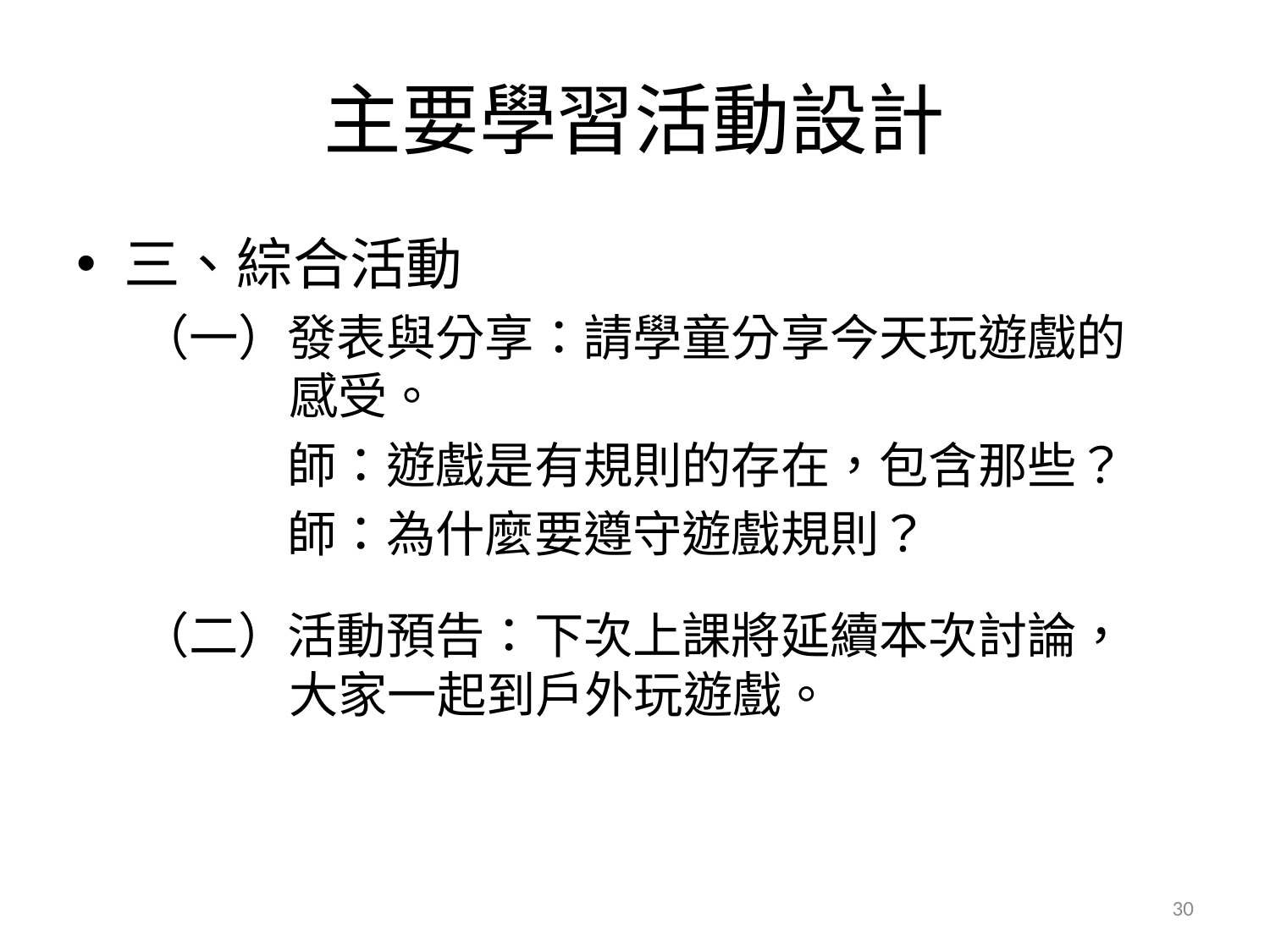

# 主要學習活動設計
三、綜合活動
（一）發表與分享：請學童分享今天玩遊戲的
　　 感受。
　　　師：遊戲是有規則的存在，包含那些？
　　　師：為什麼要遵守遊戲規則？
（二）活動預告：下次上課將延續本次討論，
 　　大家一起到戶外玩遊戲。
30